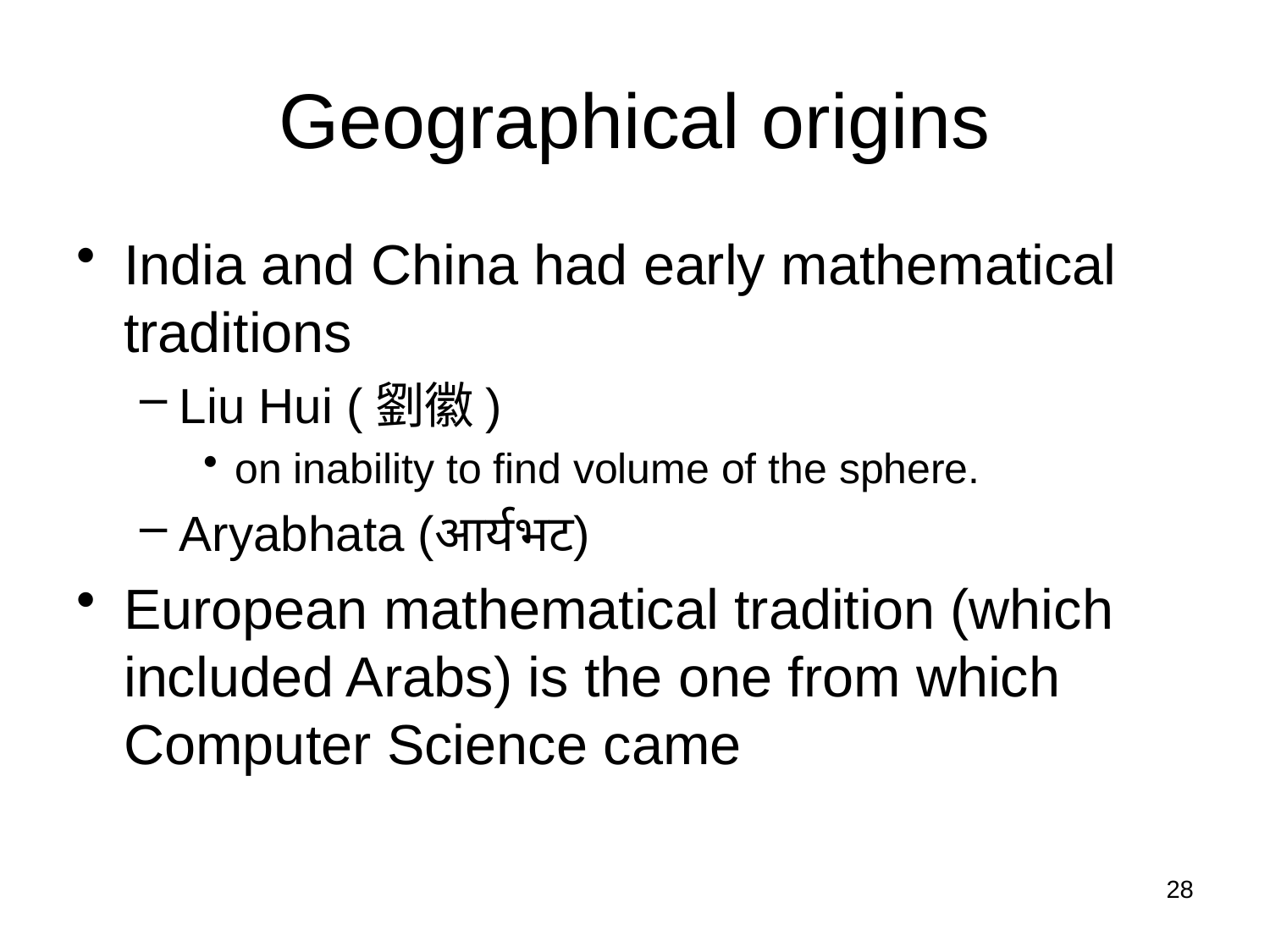

# Geographical origins
India and China had early mathematical traditions
Liu Hui (劉徽)
on inability to find volume of the sphere.
Aryabhata (आर्यभट)
European mathematical tradition (which included Arabs) is the one from which Computer Science came

28